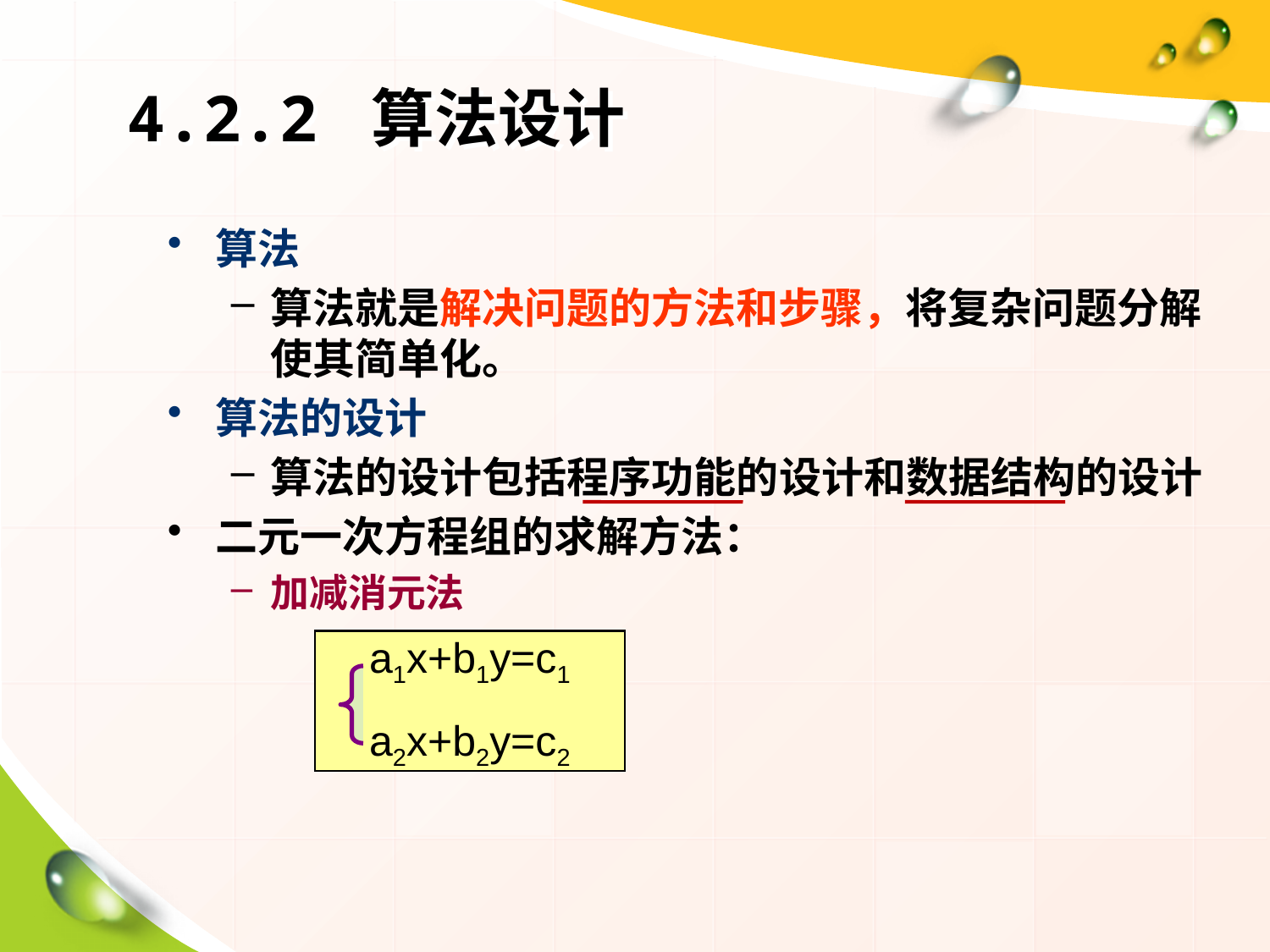

# 4.2.2 算法设计
算法
算法就是解决问题的方法和步骤，将复杂问题分解使其简单化。
算法的设计
算法的设计包括程序功能的设计和数据结构的设计
二元一次方程组的求解方法：
加减消元法

a1x+b1y=c1

a2x+b2y=c2